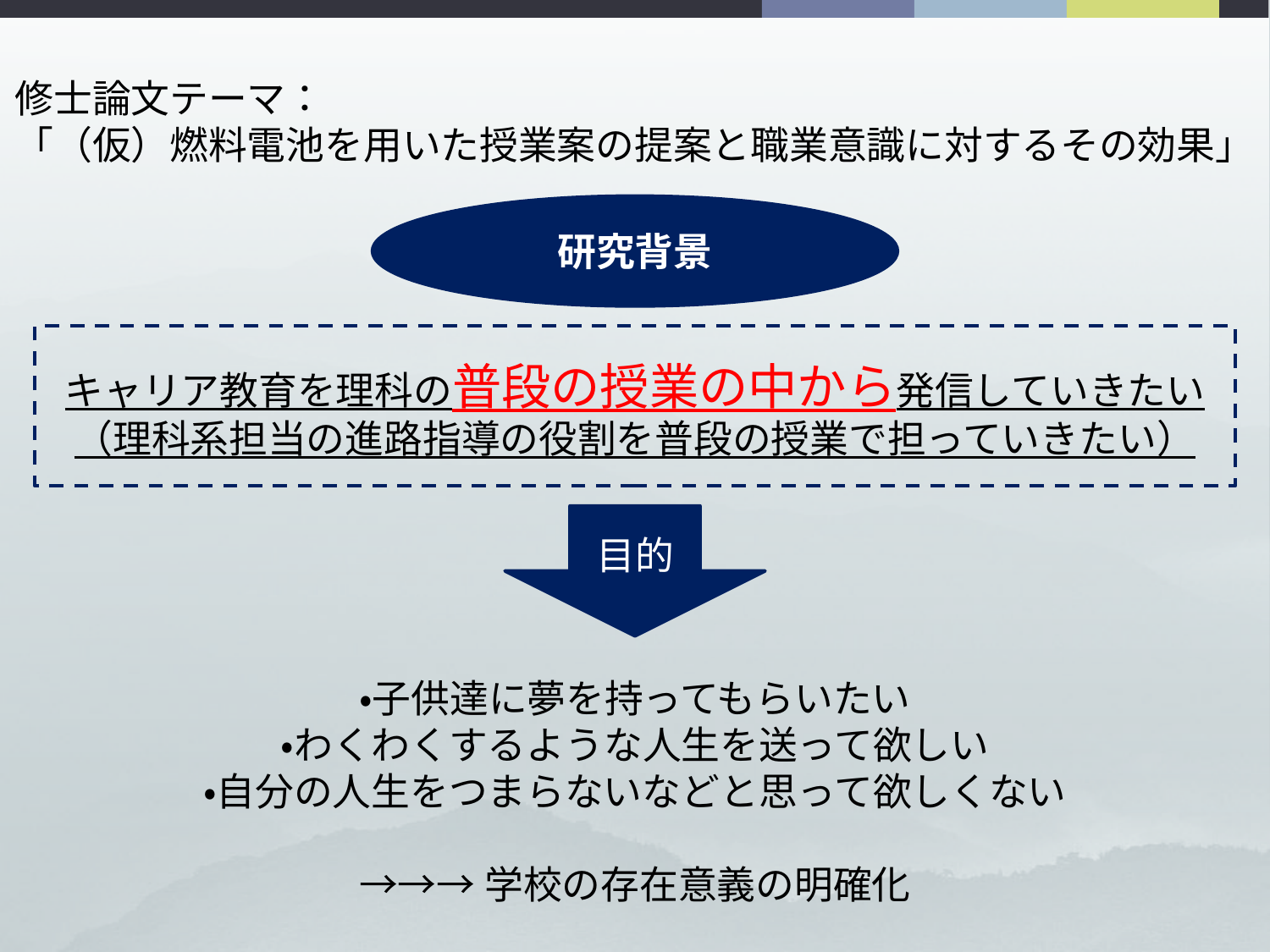

修士論文テーマ：
「（仮）燃料電池を用いた授業案の提案と職業意識に対するその効果」
研究背景

キャリア教育を理科の普段の授業の中から発信していきたい
（理科系担当の進路指導の役割を普段の授業で担っていきたい）
目的
・子供達に夢を持ってもらいたい
・わくわくするような人生を送って欲しい
・自分の人生をつまらないなどと思って欲しくない

→→→学校の存在意義の明確化